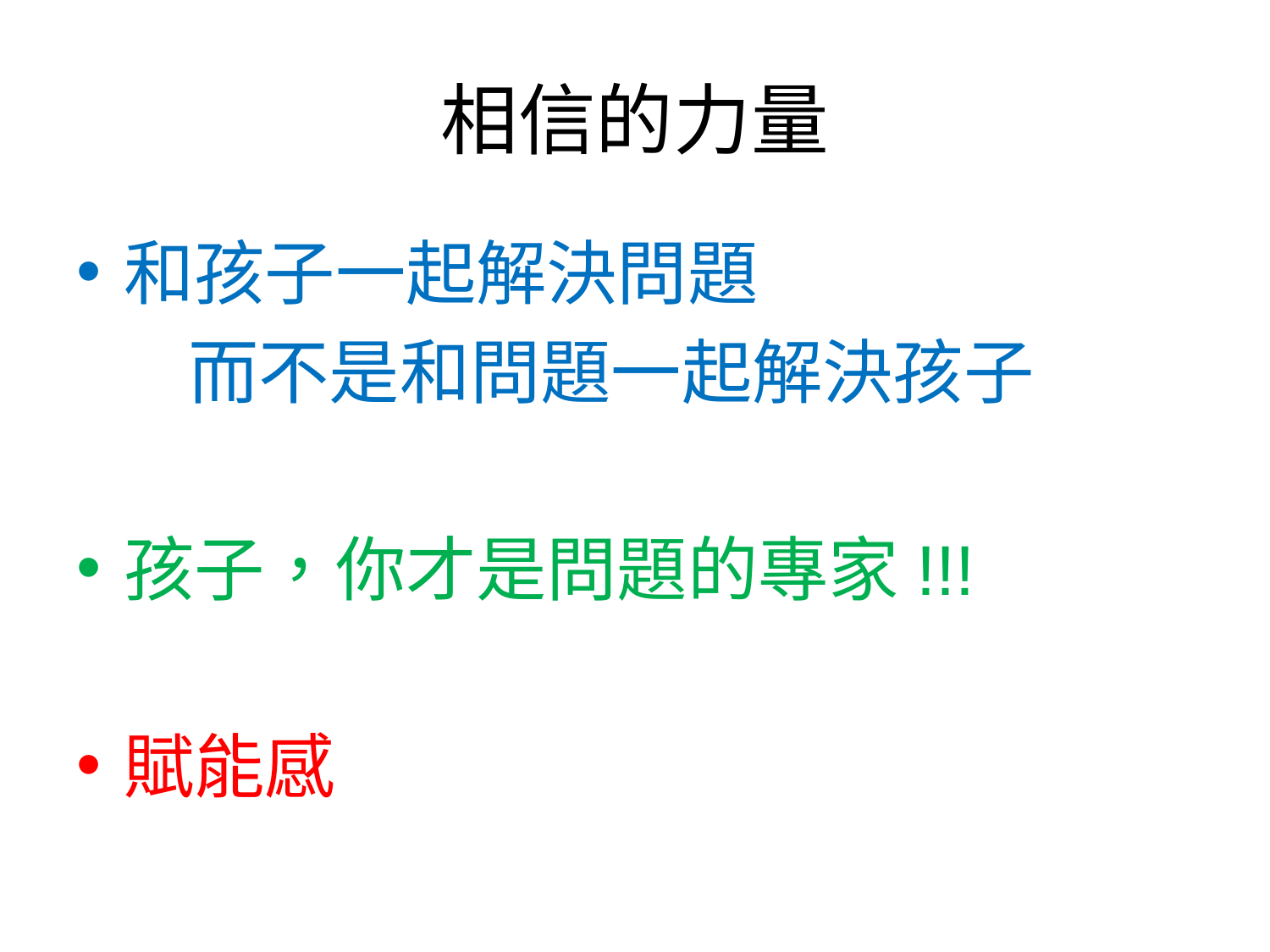

# 相信的力量
和孩子一起解決問題
      而不是和問題一起解決孩子

孩子，你才是問題的專家!!!

賦能感